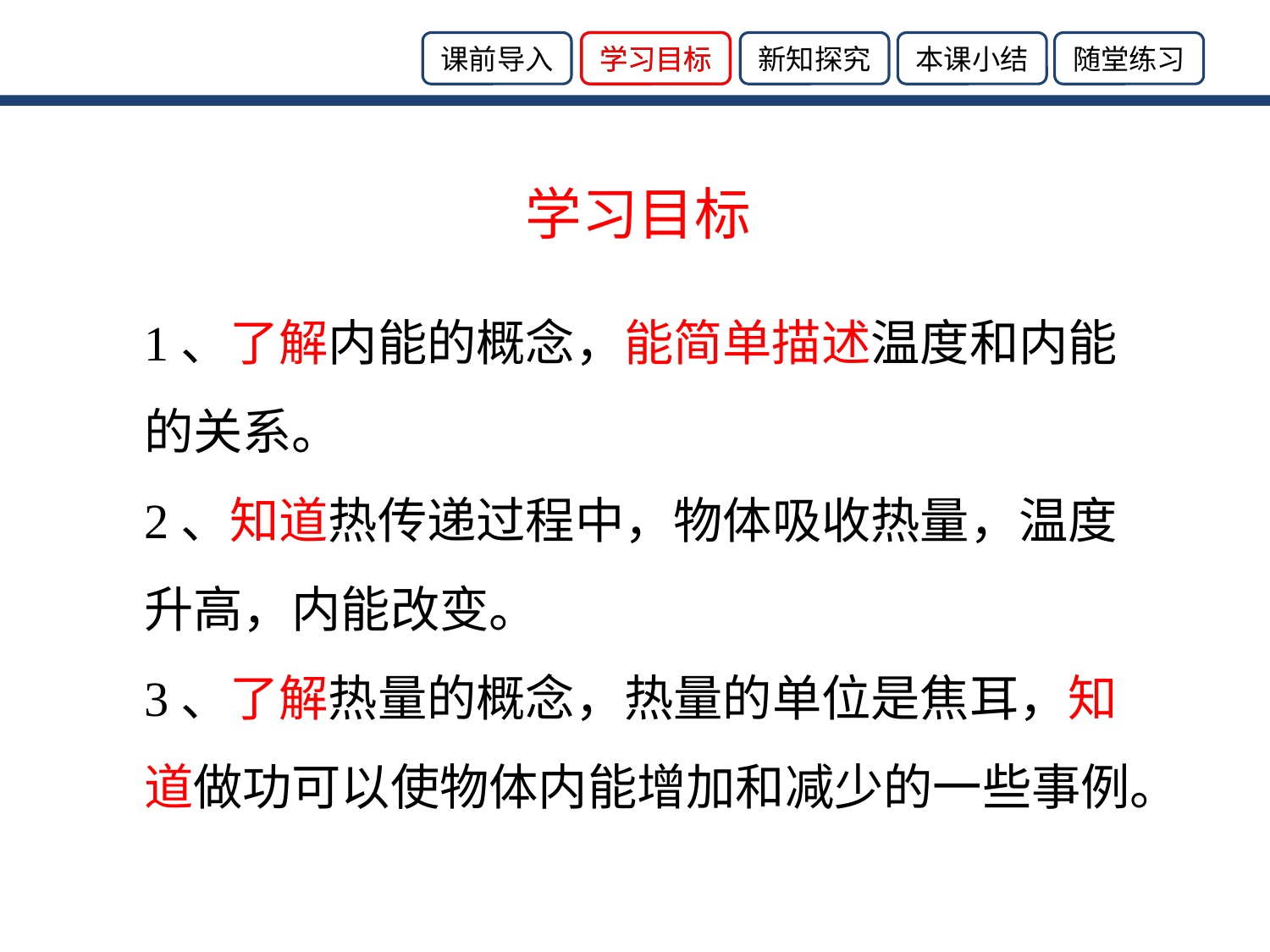

学习目标
学习目标
1、了解内能的概念，能简单描述温度和内能的关系。
2、知道热传递过程中，物体吸收热量，温度升高，内能改变。
3、了解热量的概念，热量的单位是焦耳，知道做功可以使物体内能增加和减少的一些事例。